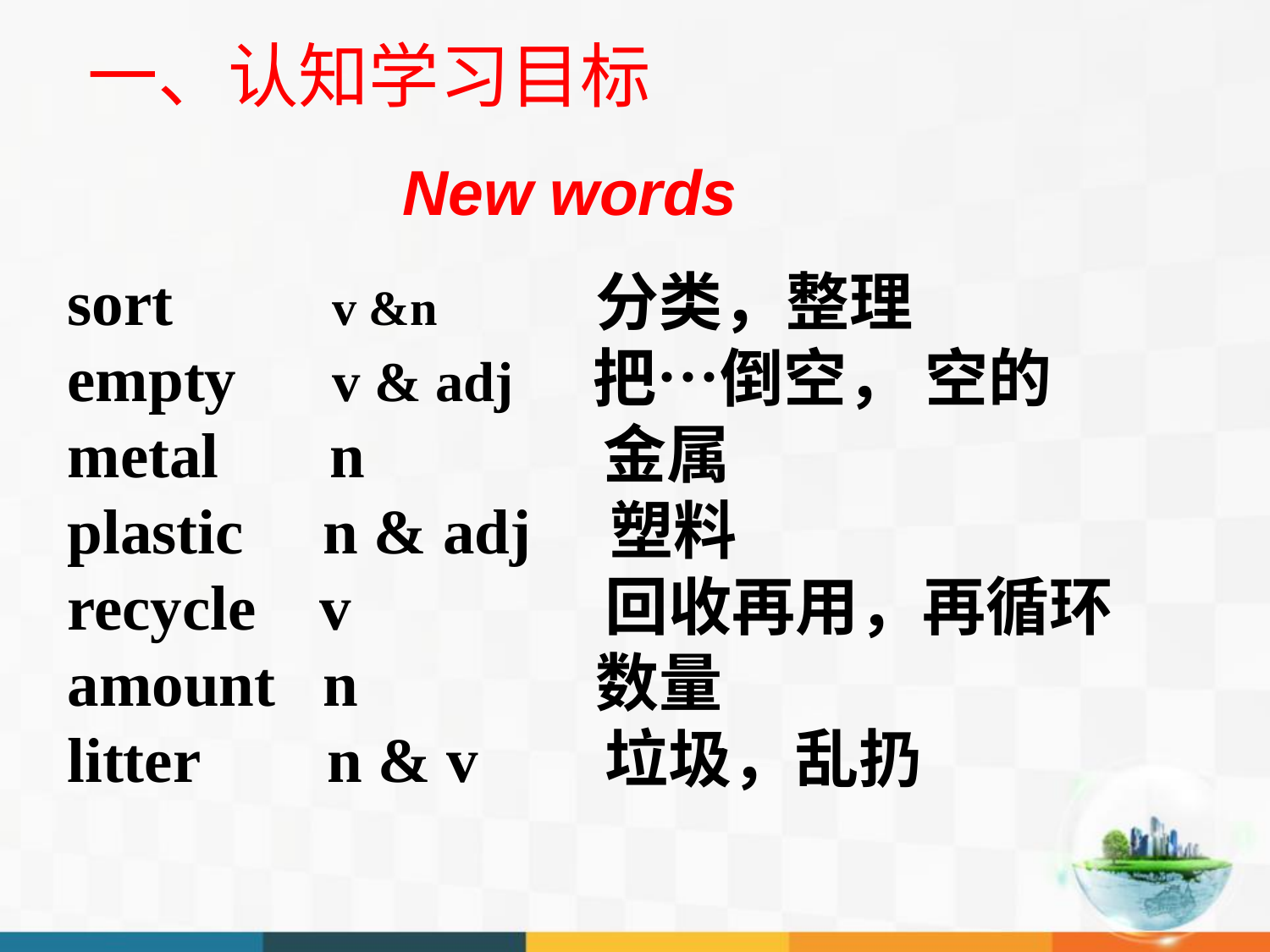

一、认知学习目标
New words
sort          v &n         分类，整理
empty      v & adj    把…倒空， 空的
metal       n              金属
plastic     n & adj    塑料
recycle    v               回收再用，再循环 amount   n              数量
litter        n & v       垃圾，乱扔